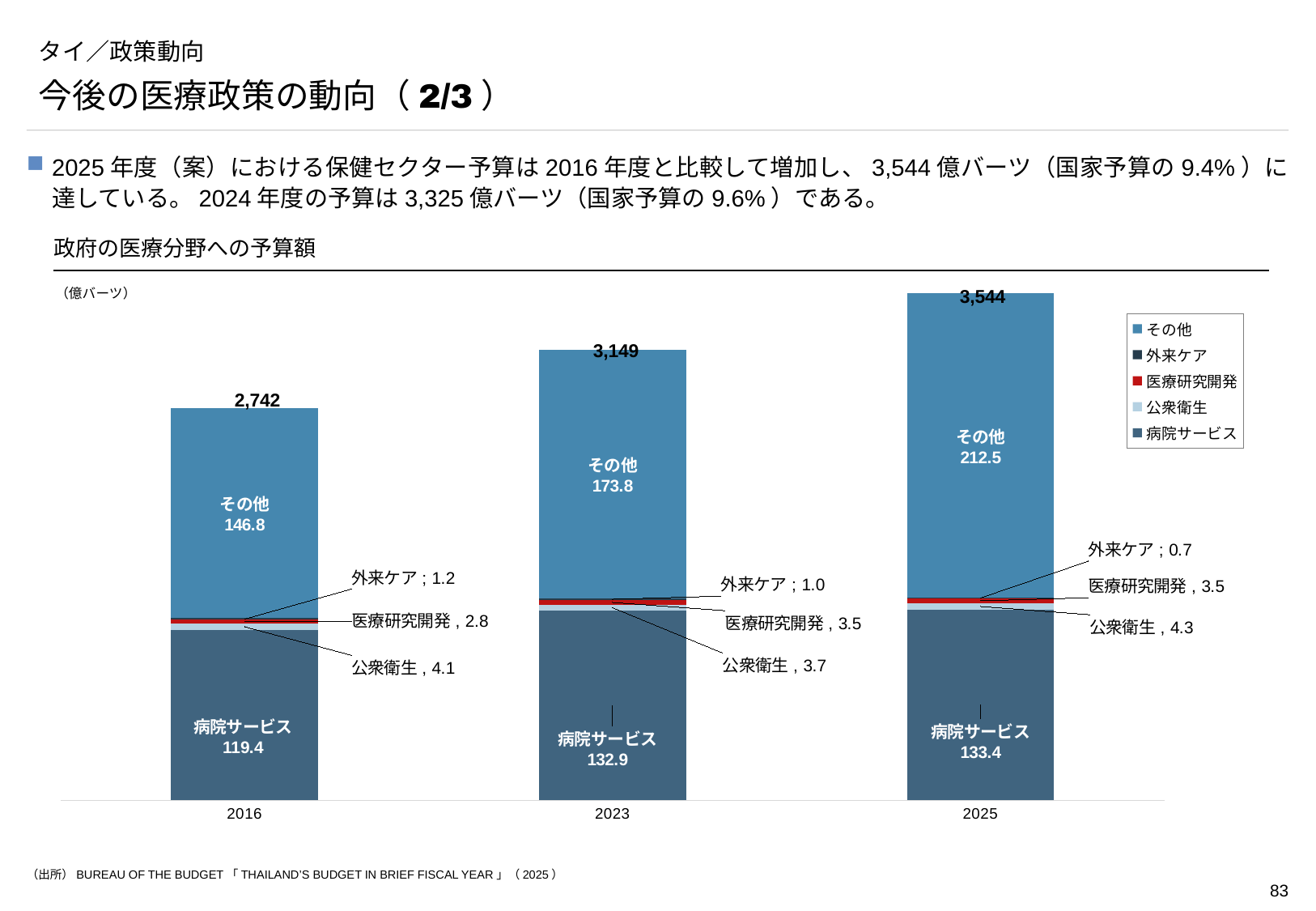

# タイ／政策動向
今後の医療政策の動向（2/3）
2025年度（案）における保健セクター予算は2016年度と比較して増加し、3,544億バーツ（国家予算の9.4%）に達している。2024年度の予算は3,325億バーツ（国家予算の9.6%）である。
政府の医療分野への予算額

### Chart

| Category | 病院サービス | 公衆衛生 | 医療研究開発 | 外来ケア | その他 |
|---|---|---|---|---|---|
| 2016 | 119.3829 | 4.0776 | 2.773 | 1.1565 | 146.8405 |
| 2023 | 132.919 | 3.746 | 3.498 | 0.964 | 173.812 |
| 2025 | 133.4474 | 4.3281 | 3.5026 | 0.6625 | 212.4935 |
（億バーツ）

（出所）BUREAU OF THE BUDGET「THAILAND’S BUDGET IN BRIEF FISCAL YEAR」（2025）